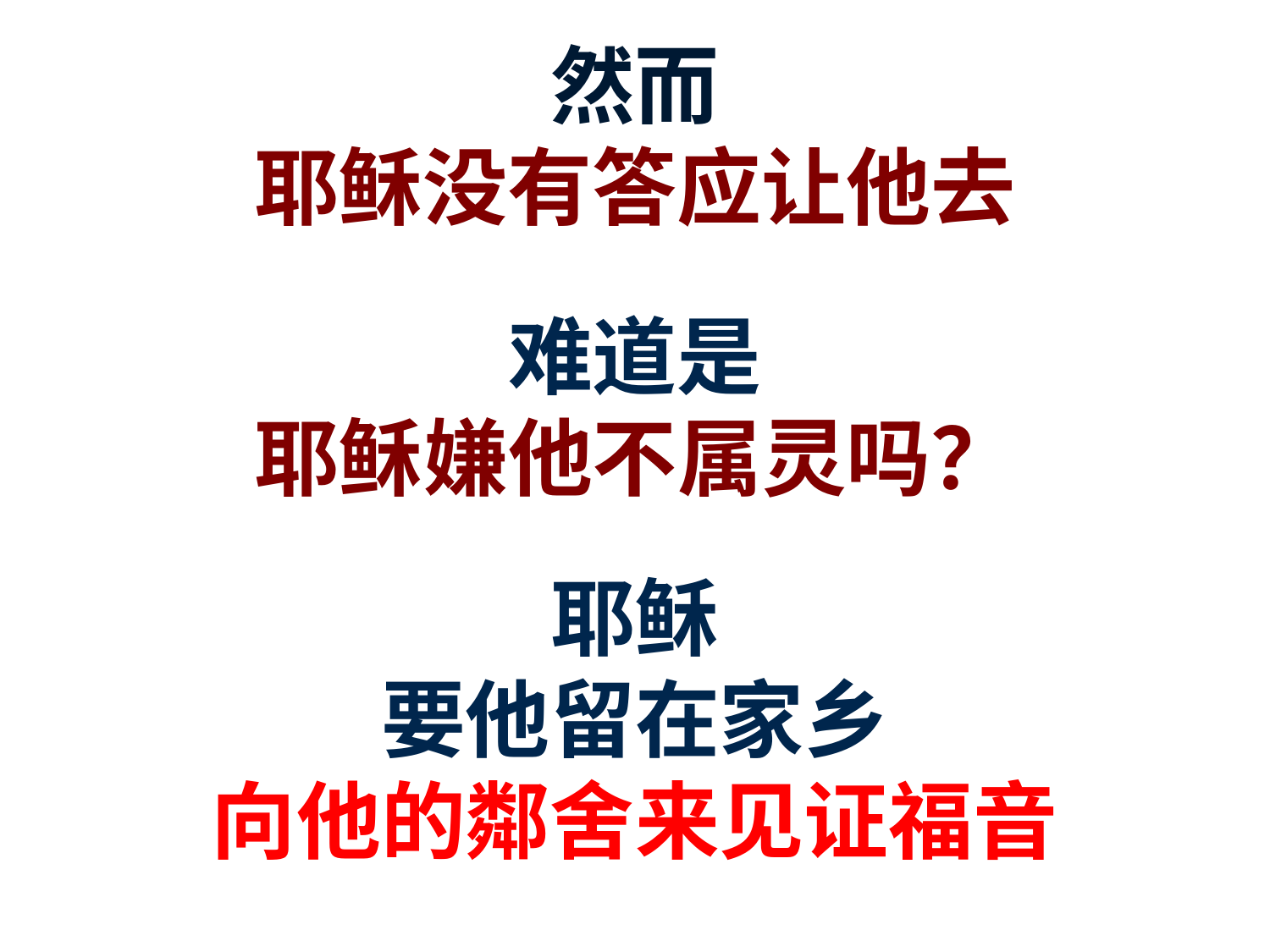

然而
耶稣没有答应让他去

难道是
耶稣嫌他不属灵吗？

耶稣
要他留在家乡
向他的鄰舍来见证福音
28